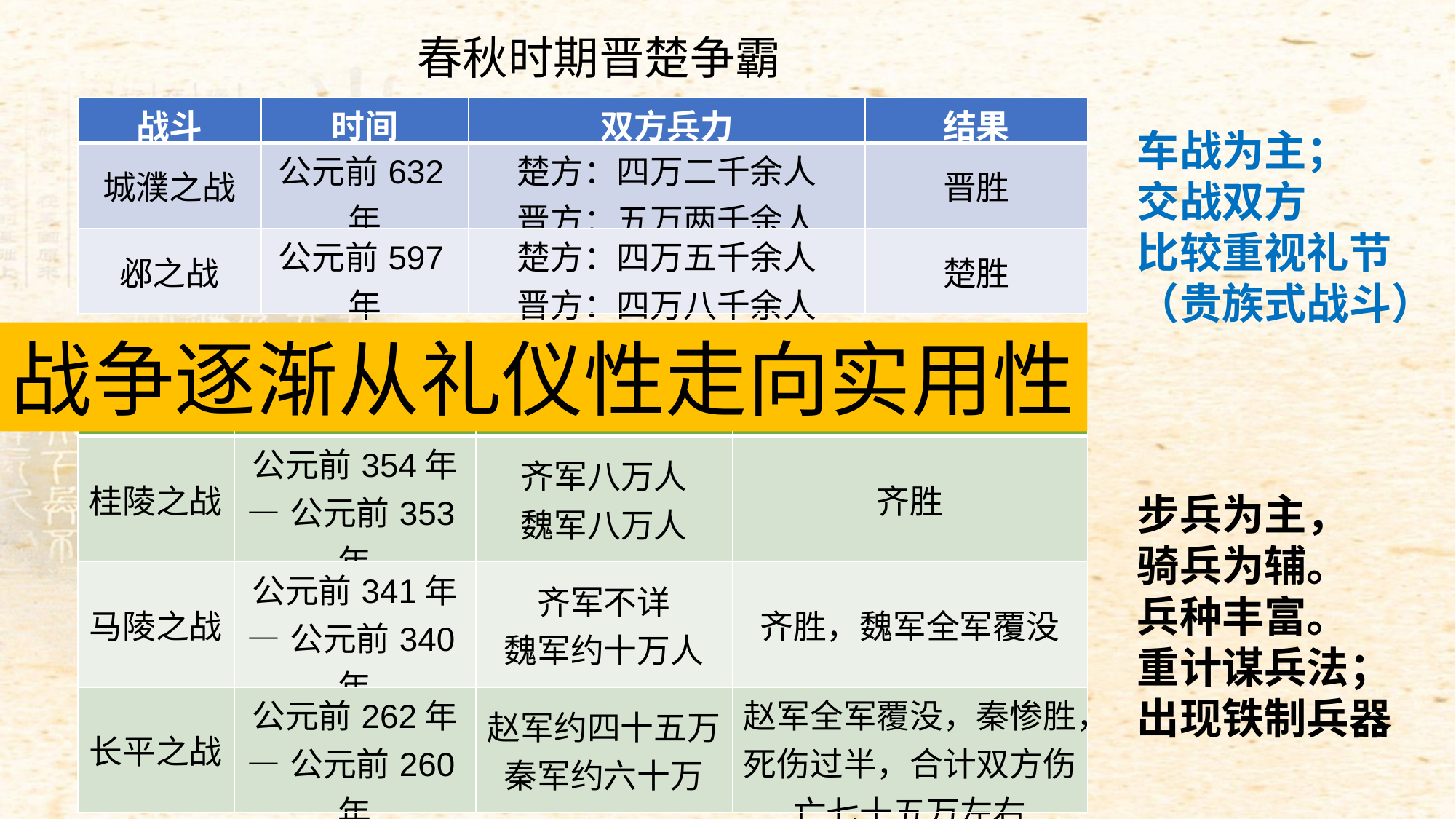

春秋时期晋楚争霸
| 战斗 | 时间 | 双方兵力 | 结果 |
| --- | --- | --- | --- |
| 城濮之战 | 公元前632年 | 楚方：四万二千余人 晋方：五万两千余人 | 晋胜 |
| 邲之战 | 公元前597年 | 楚方：四万五千余人 晋方：四万八千余人 | 楚胜 |
车战为主；
交战双方
比较重视礼节
（贵族式战斗）
战国时期经典战役
战争逐渐从礼仪性走向实用性
| 战役 | 时间 | 双方兵力 | 结果 |
| --- | --- | --- | --- |
| 桂陵之战 | 公元前354年 —公元前353年 | 齐军八万人 魏军八万人 | 齐胜 |
| 马陵之战 | 公元前341年 —公元前340年 | 齐军不详 魏军约十万人 | 齐胜，魏军全军覆没 |
| 长平之战 | 公元前262年 —公元前260年 | 赵军约四十五万 秦军约六十万 | 赵军全军覆没，秦惨胜，死伤过半，合计双方伤亡七十五万左右 |
步兵为主，
骑兵为辅。
兵种丰富。
重计谋兵法；
出现铁制兵器